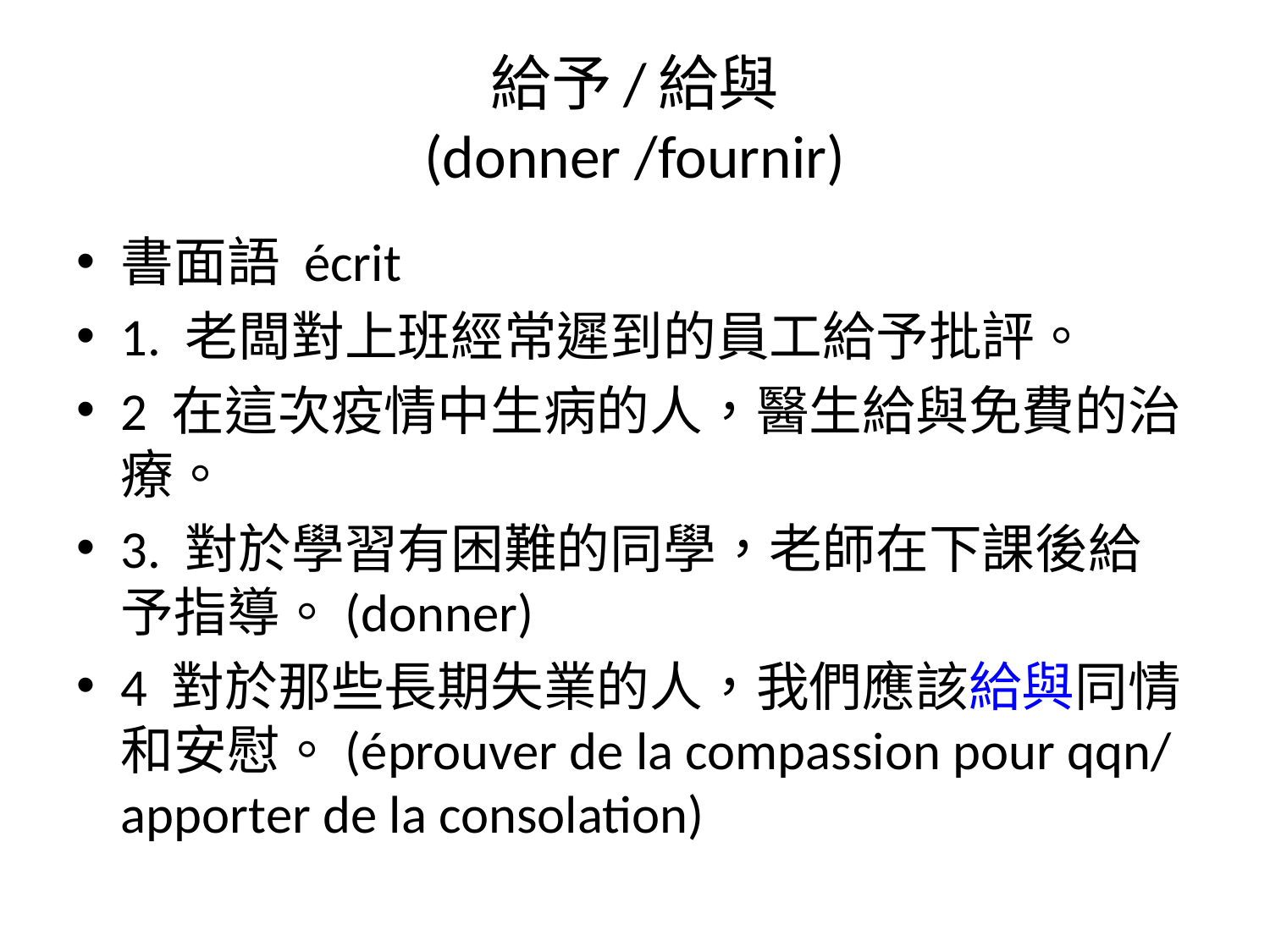

# 給予/給與 (donner /fournir)
書面語 écrit
1. 老闆對上班經常遲到的員工給予批評。
2 在這次疫情中生病的人，醫生給與免費的治療。
3. 對於學習有困難的同學，老師在下課後給予指導。(donner)
4 對於那些長期失業的人，我們應該給與同情和安慰。(éprouver de la compassion pour qqn/ apporter de la consolation)